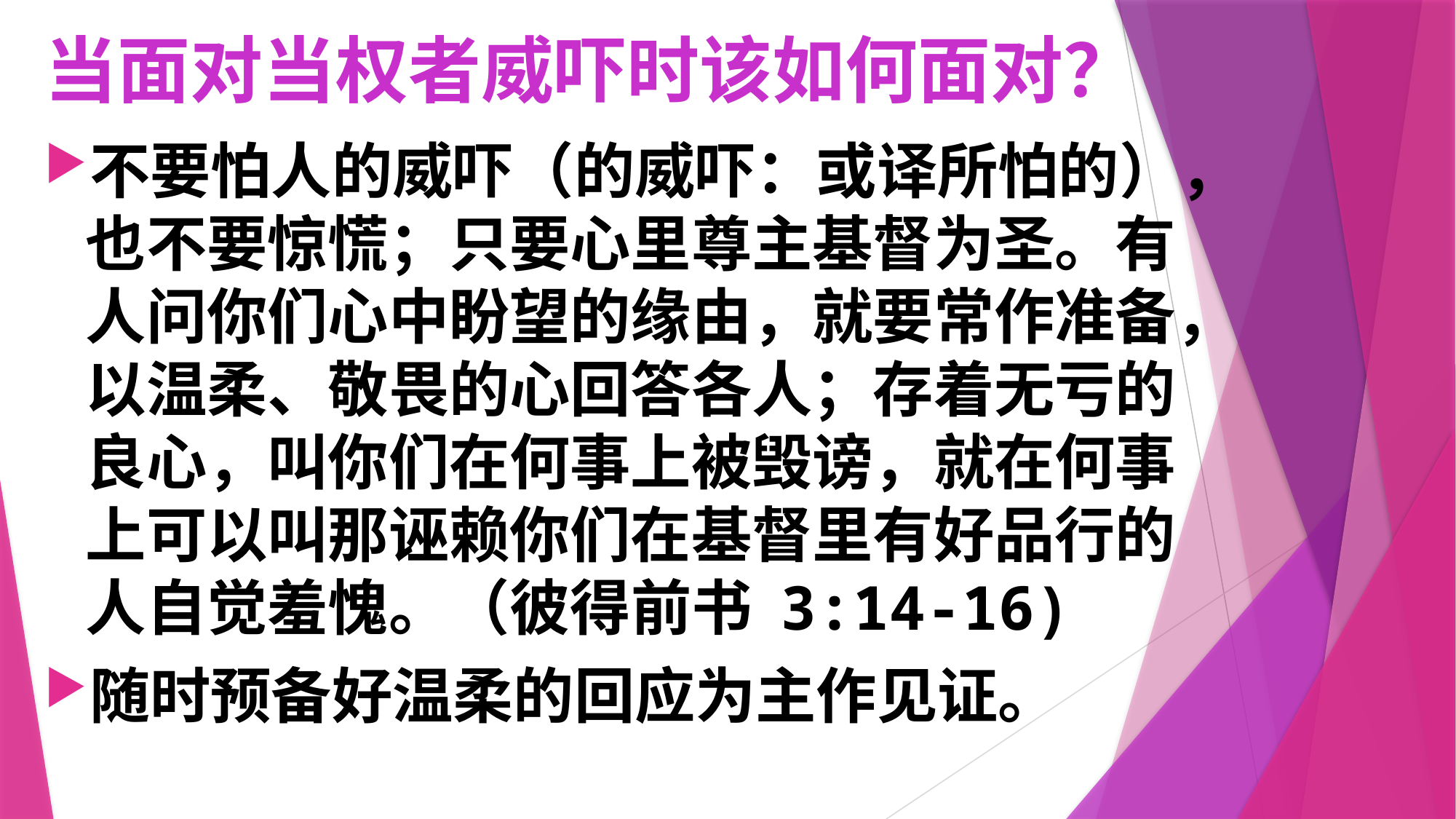

# 当面对当权者威吓时该如何面对？
不要怕人的威吓（的威吓：或译所怕的），也不要惊慌；只要心里尊主基督为圣。有人问你们心中盼望的缘由，就要常作准备，以温柔、敬畏的心回答各人；存着无亏的良心，叫你们在何事上被毁谤，就在何事上可以叫那诬赖你们在基督里有好品行的人自觉羞愧。（彼得前书 3:14-16)
随时预备好温柔的回应为主作见证。